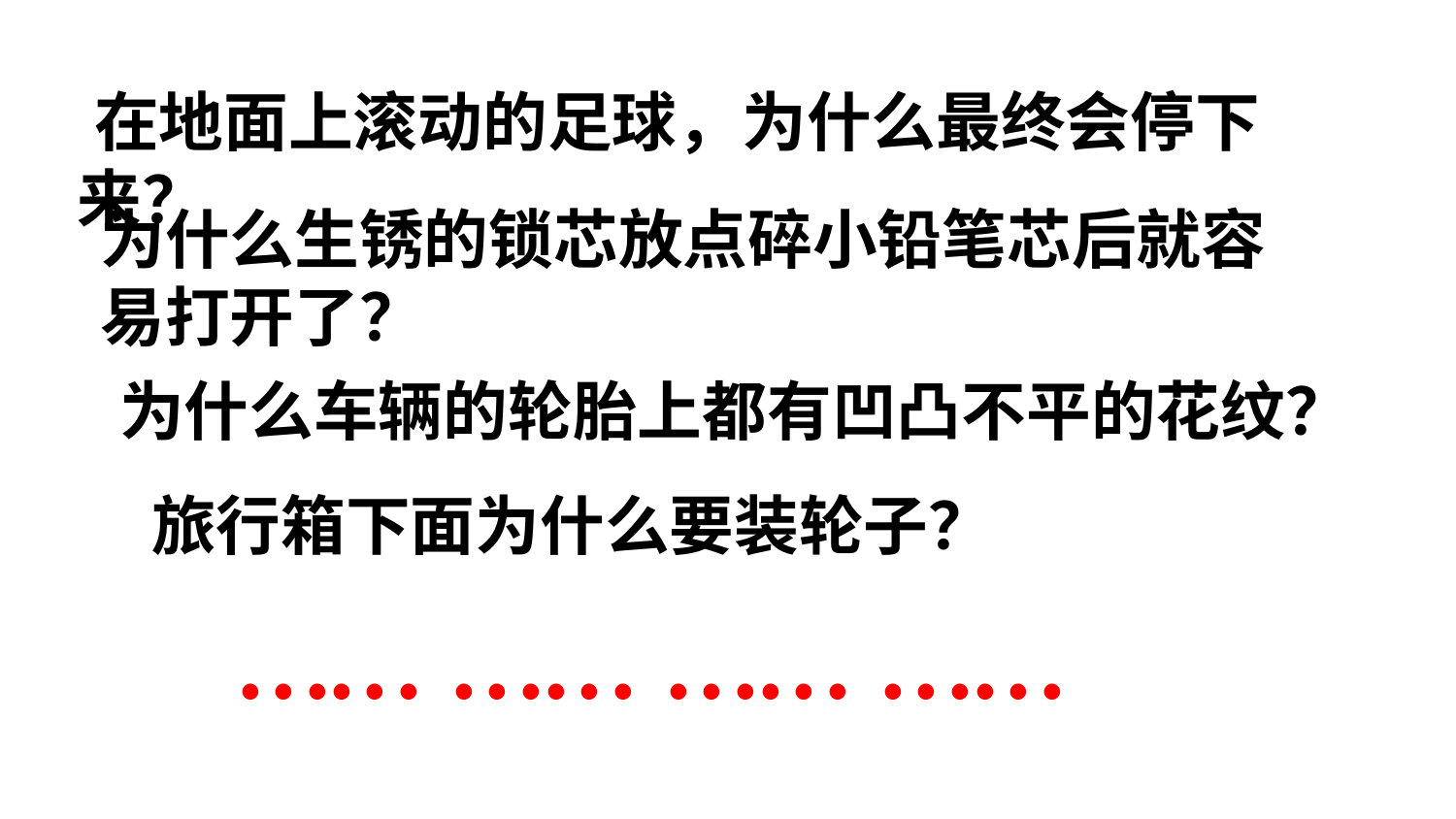

在地面上滚动的足球，为什么最终会停下来？
为什么生锈的锁芯放点碎小铅笔芯后就容易打开了？
为什么车辆的轮胎上都有凹凸不平的花纹？
旅行箱下面为什么要装轮子？
…… …… …… ……